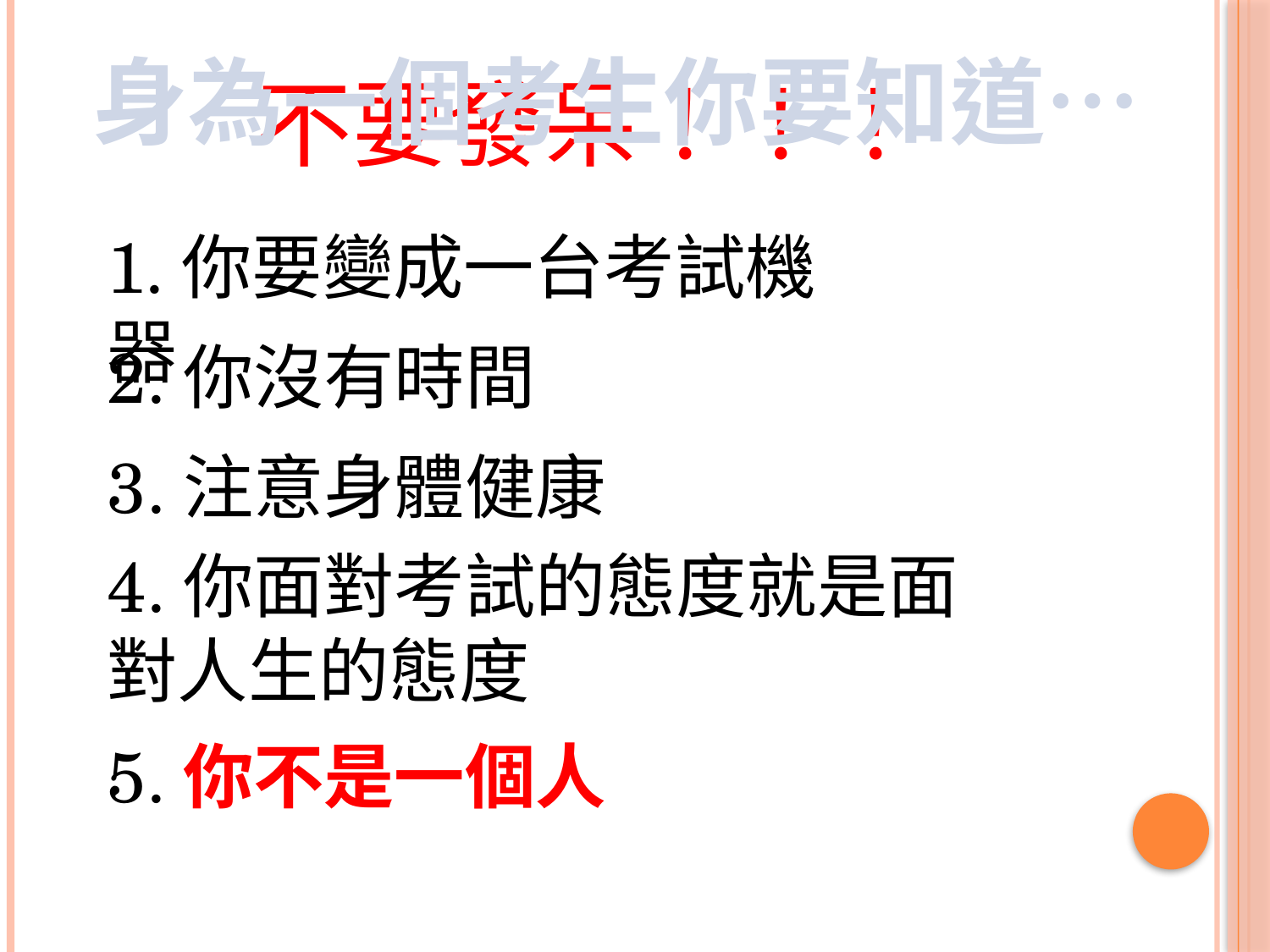

# 不要發呆！！！
身為一個考生你要知道…
1.你要變成一台考試機器
2.你沒有時間
3.注意身體健康
4.你面對考試的態度就是面對人生的態度
5.你不是一個人